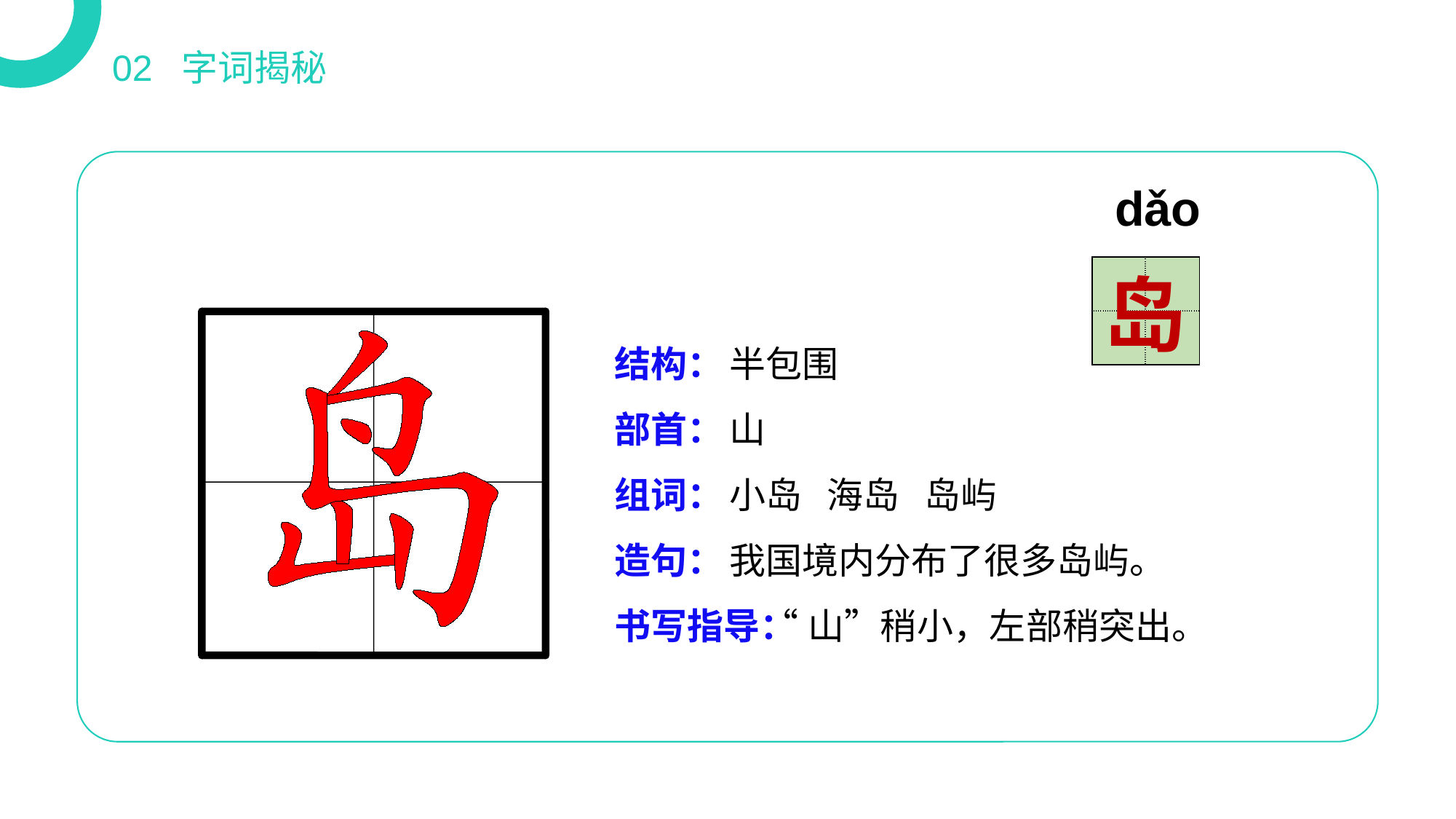

02  字词揭秘
dǎo
|  |  |
| --- | --- |
|  |  |
岛

结构：
部首：
组词：
造句：
书写指导：

半包围
山
小岛   海岛   岛屿
我国境内分布了很多岛屿。
    “山”稍小，左部稍突出。